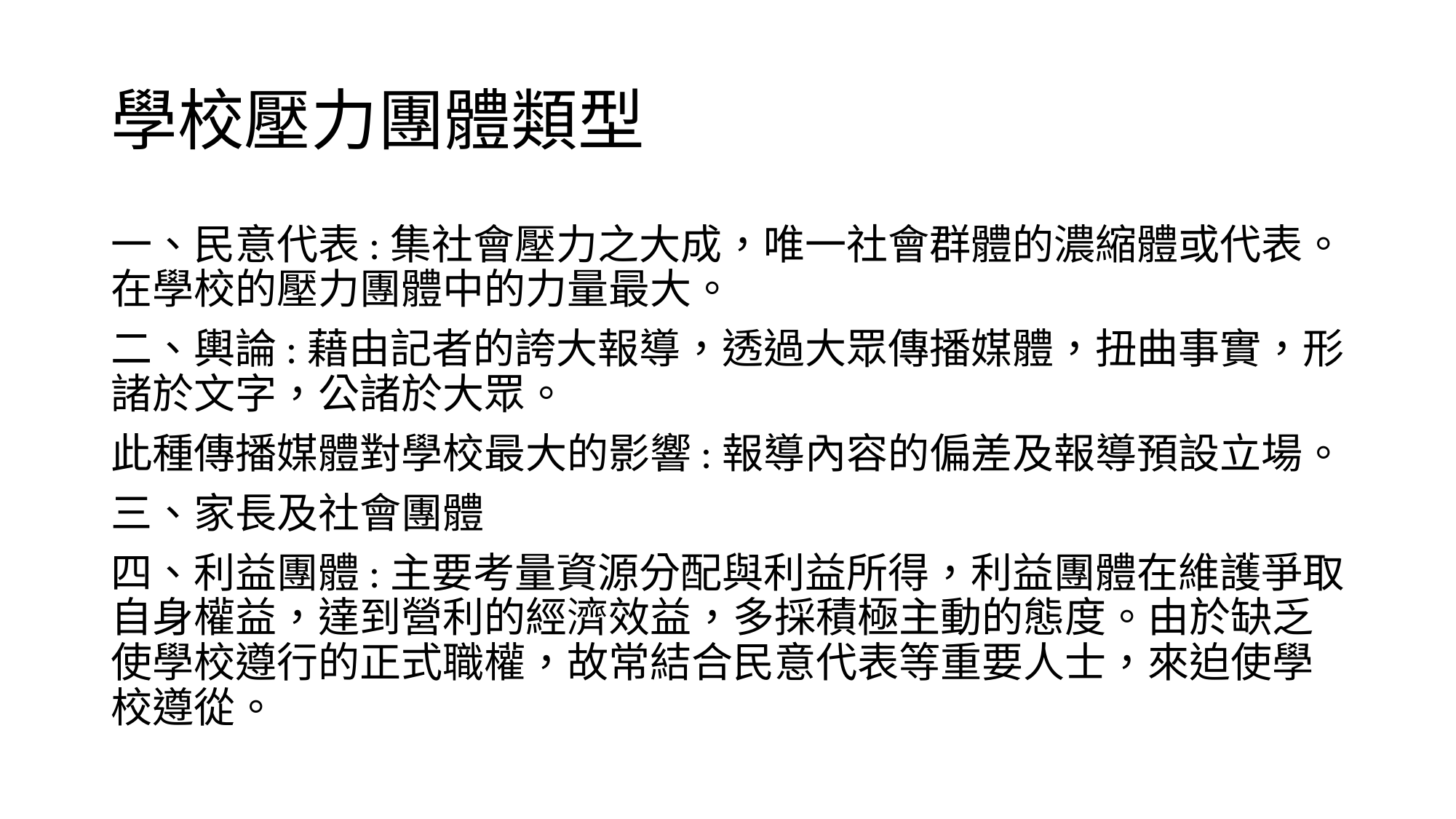

# 學校壓力團體類型
一、民意代表:集社會壓力之大成，唯一社會群體的濃縮體或代表。在學校的壓力團體中的力量最大。
二、輿論:藉由記者的誇大報導，透過大眾傳播媒體，扭曲事實，形諸於文字，公諸於大眾。
此種傳播媒體對學校最大的影響:報導內容的偏差及報導預設立場。
三、家長及社會團體
四、利益團體:主要考量資源分配與利益所得，利益團體在維護爭取自身權益，達到營利的經濟效益，多採積極主動的態度。由於缺乏使學校遵行的正式職權，故常結合民意代表等重要人士，來迫使學校遵從。